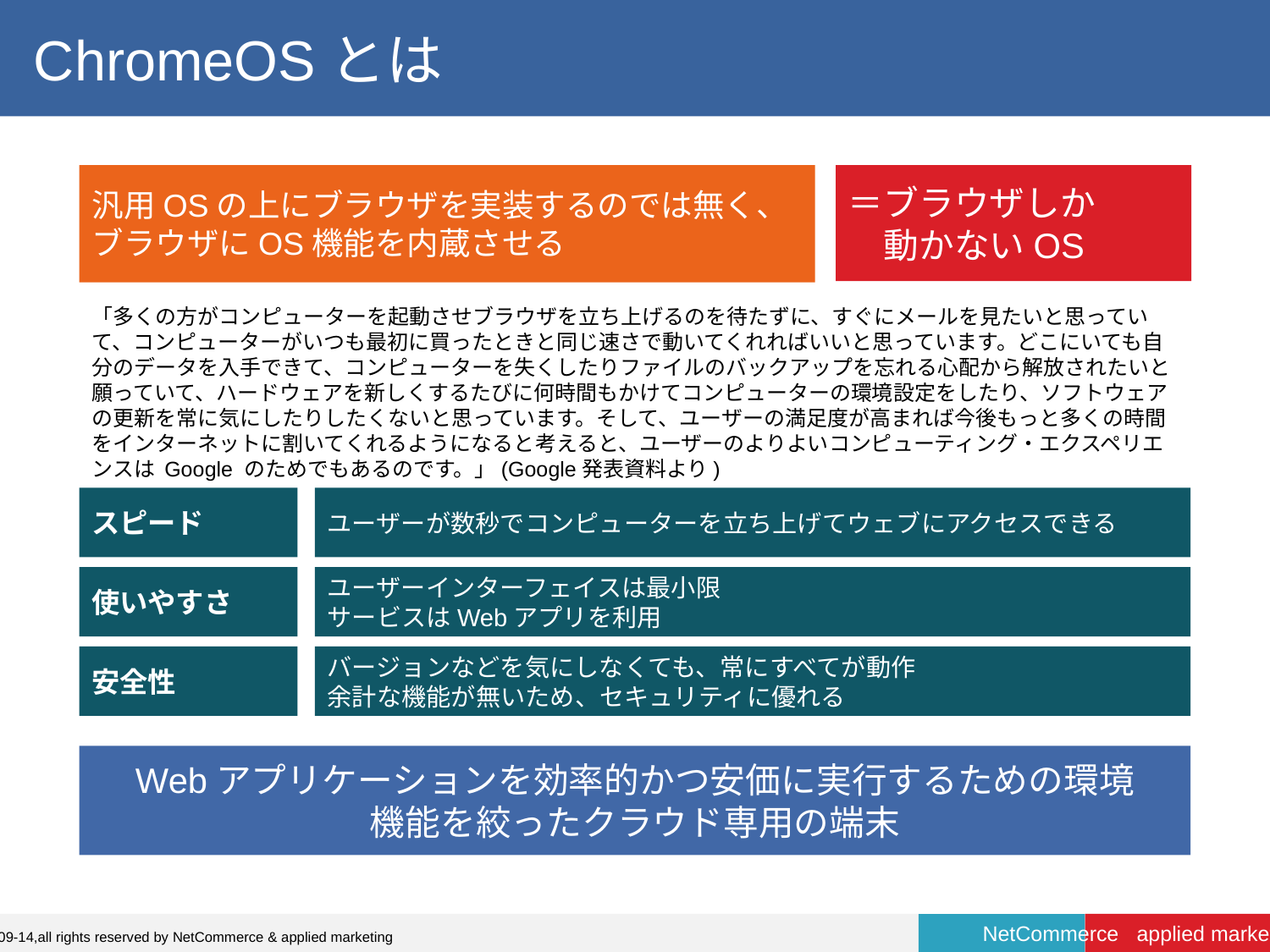

# ChromeOSとは
汎用OSの上にブラウザを実装するのでは無く、
ブラウザにOS機能を内蔵させる
＝ブラウザしか
　動かないOS
「多くの方がコンピューターを起動させブラウザを立ち上げるのを待たずに、すぐにメールを見たいと思っていて、コンピューターがいつも最初に買ったときと同じ速さで動いてくれればいいと思っています。どこにいても自分のデータを入手できて、コンピューターを失くしたりファイルのバックアップを忘れる心配から解放されたいと願っていて、ハードウェアを新しくするたびに何時間もかけてコンピューターの環境設定をしたり、ソフトウェアの更新を常に気にしたりしたくないと思っています。そして、ユーザーの満足度が高まれば今後もっと多くの時間をインターネットに割いてくれるようになると考えると、ユーザーのよりよいコンピューティング・エクスペリエンスは Google のためでもあるのです。」(Google発表資料より)
スピード
ユーザーが数秒でコンピューターを立ち上げてウェブにアクセスできる
使いやすさ
ユーザーインターフェイスは最小限
サービスはWebアプリを利用
安全性
バージョンなどを気にしなくても、常にすべてが動作
余計な機能が無いため、セキュリティに優れる
Webアプリケーションを効率的かつ安価に実行するための環境
機能を絞ったクラウド専用の端末